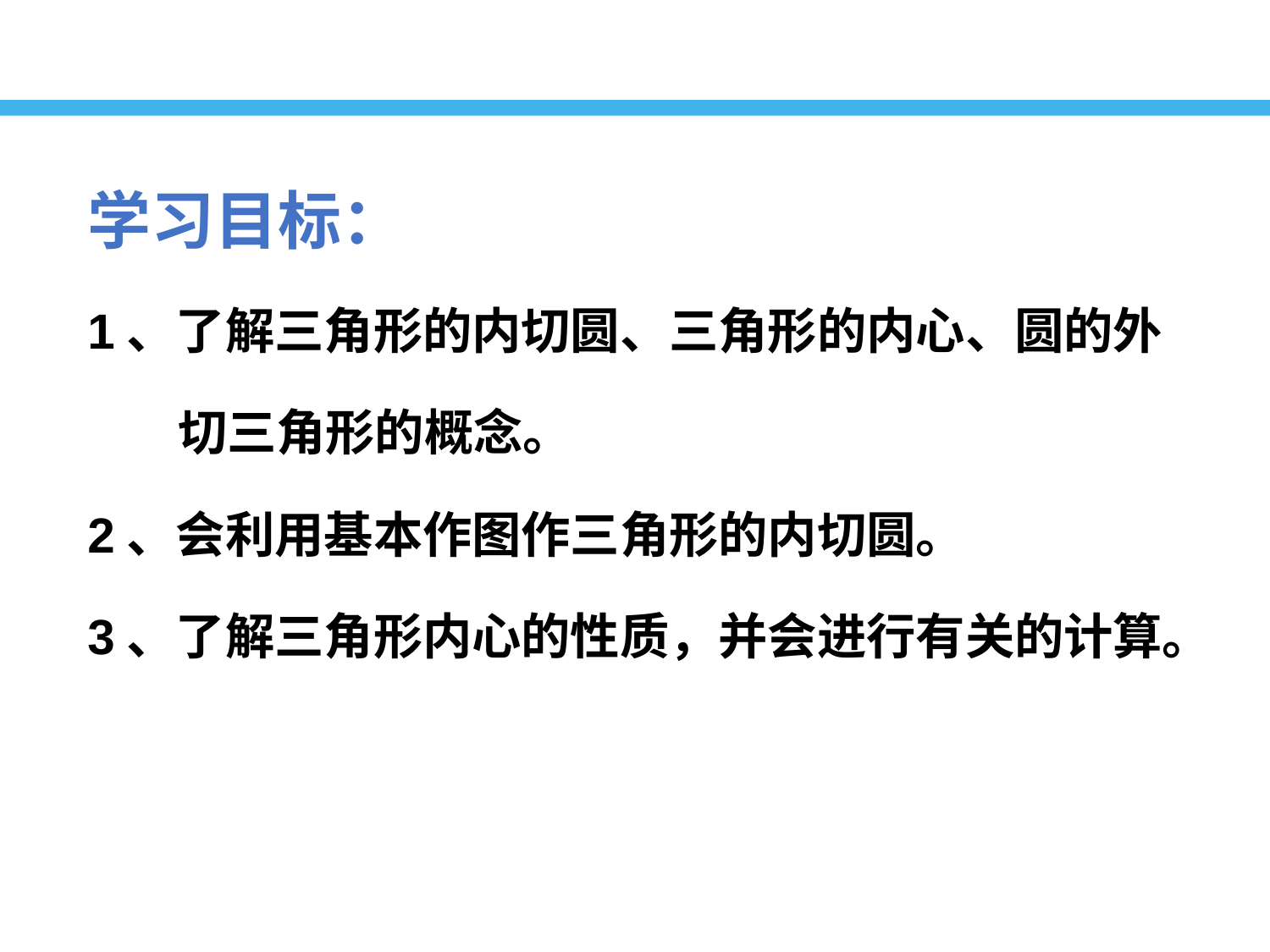

学习目标：
1、了解三角形的内切圆、三角形的内心、圆的外
       切三角形的概念。
2、会利用基本作图作三角形的内切圆。
3、了解三角形内心的性质，并会进行有关的计算。